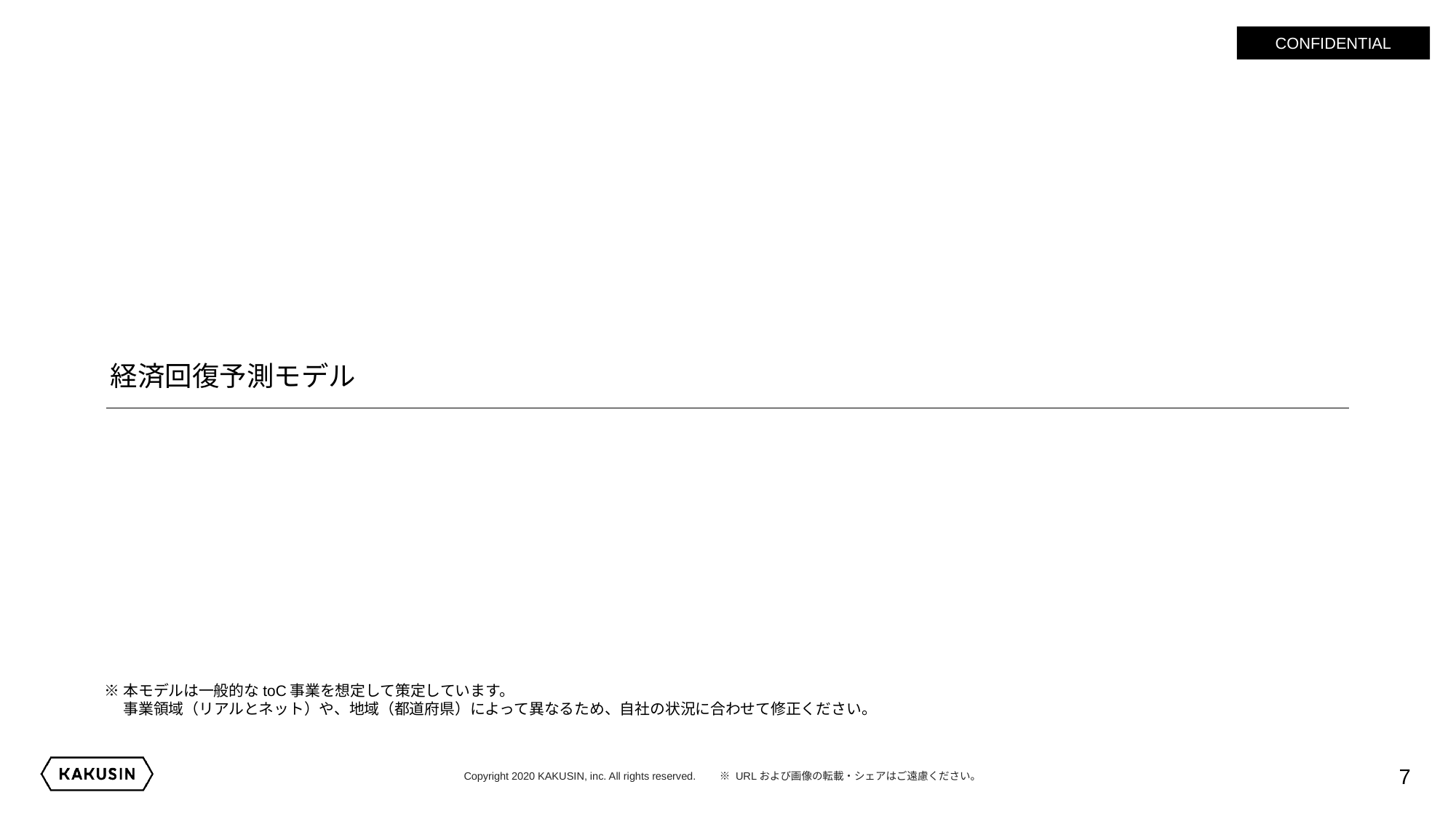

経済回復予測モデル

※本モデルは一般的なtoC事業を想定して策定しています。
　 事業領域（リアルとネット）や、地域（都道府県）によって異なるため、自社の状況に合わせて修正ください。
7